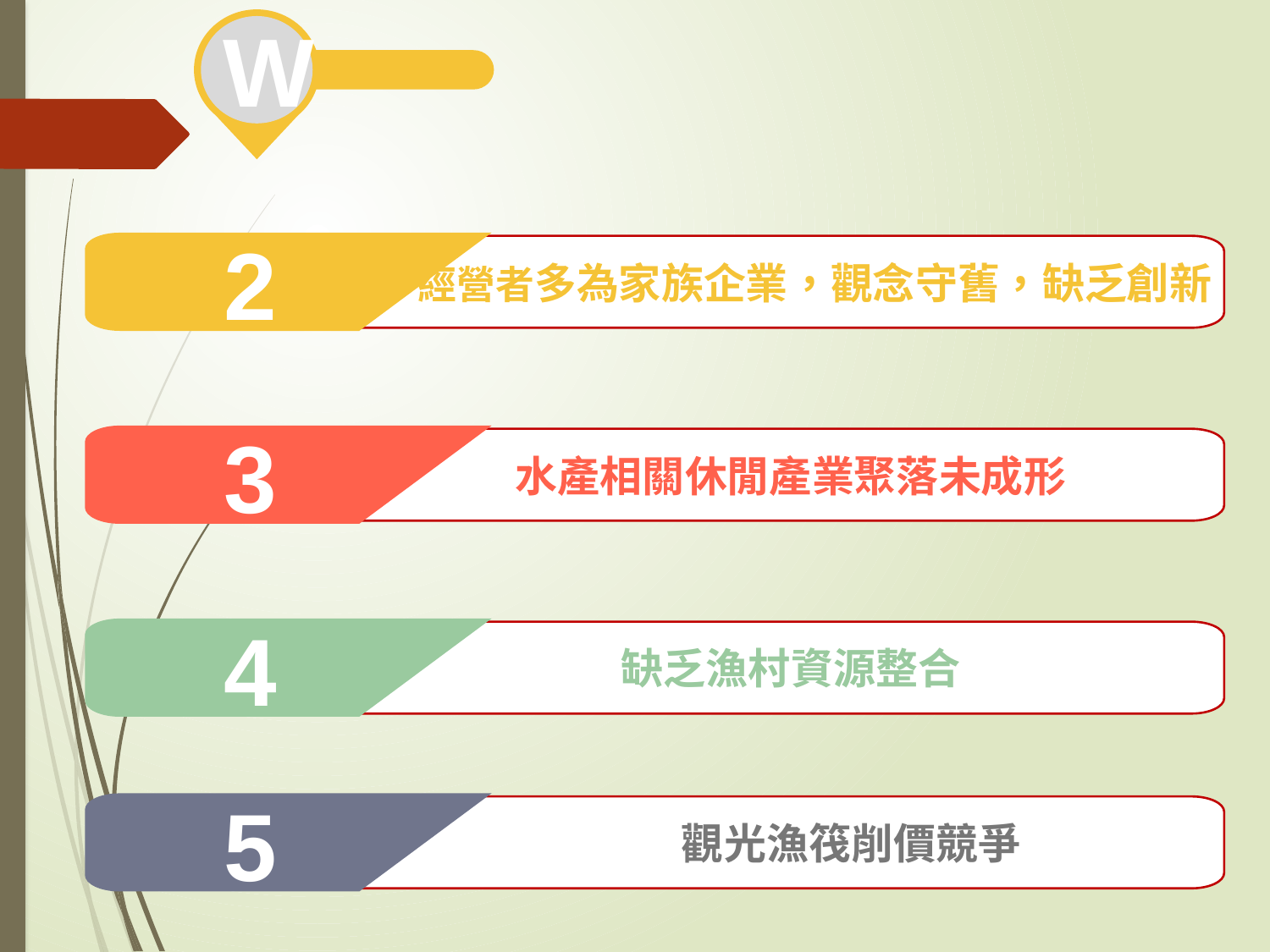

W

2
    經營者多為家族企業，觀念守舊，缺乏創新

3
水產相關休閒產業聚落未成形

4
缺乏漁村資源整合

5
1區域內觀光漁筏削價競爭